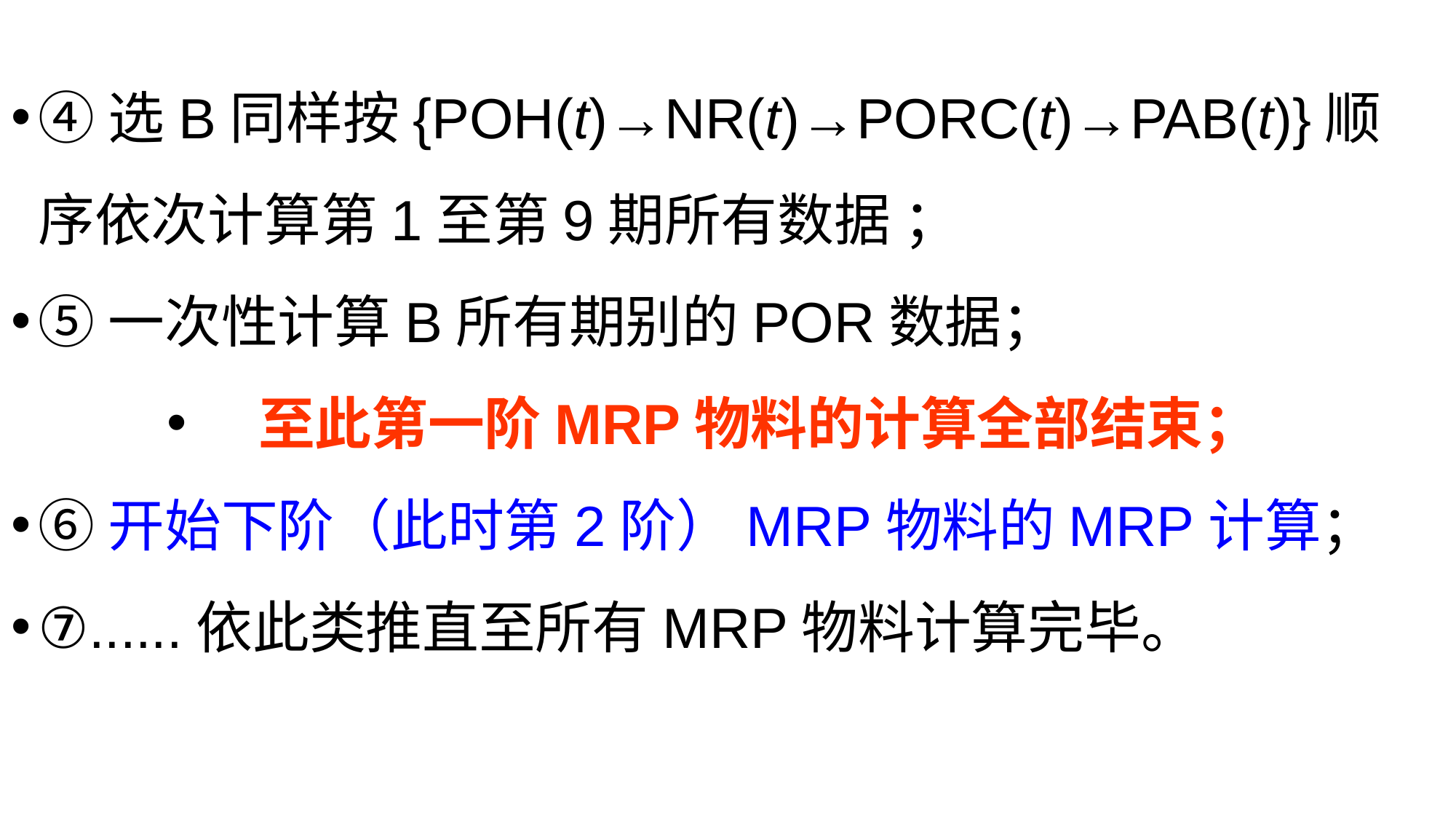

④选B同样按{POH(t)→NR(t)→PORC(t)→PAB(t)}顺序依次计算第1至第9期所有数据 ；
⑤一次性计算B所有期别的POR数据；
    至此第一阶MRP物料的计算全部结束；
⑥开始下阶（此时第2阶）MRP物料的MRP计算；
⑦......依此类推直至所有MRP物料计算完毕。